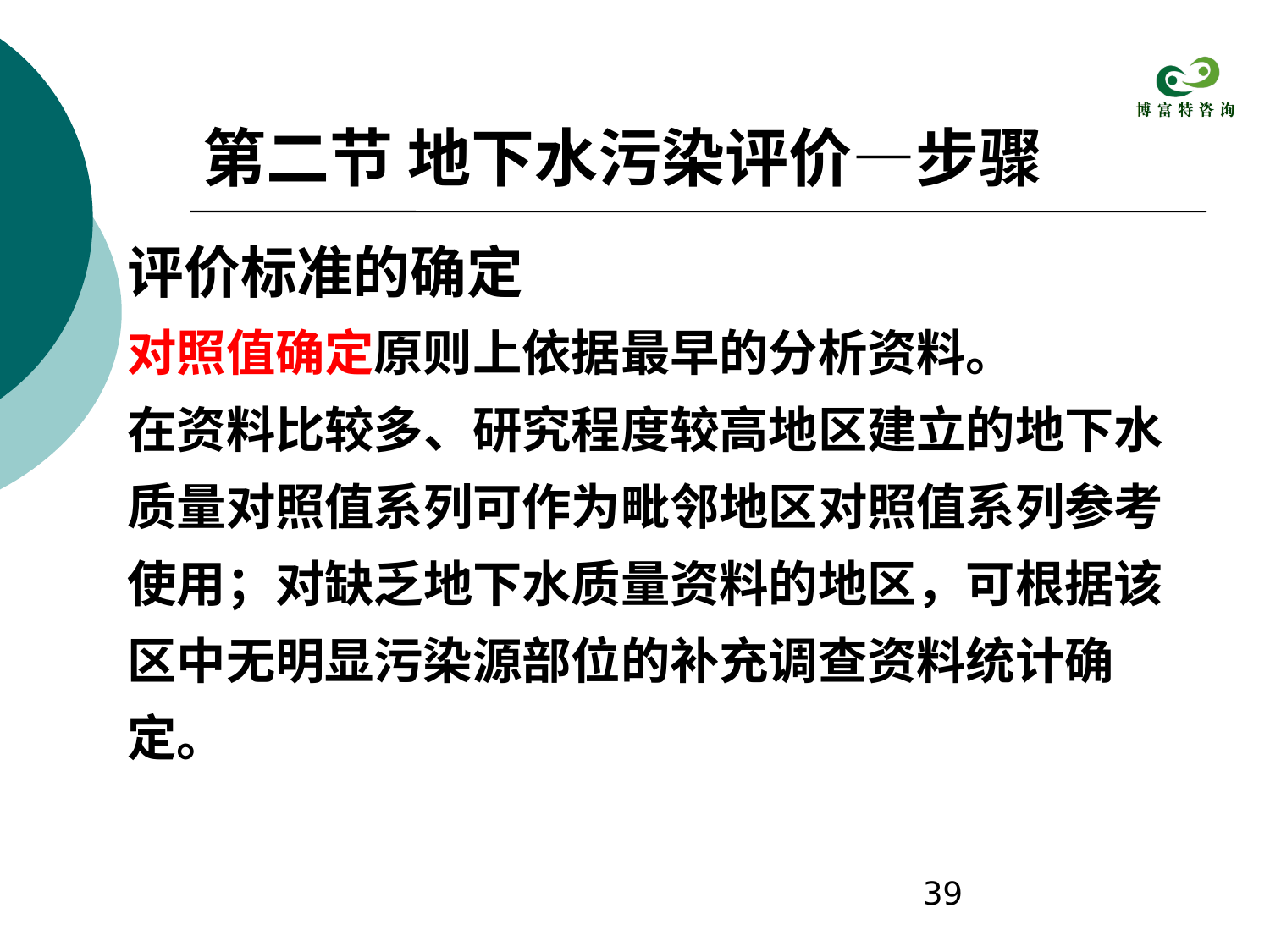

第二节 地下水污染评价—步骤
评价标准的确定
对照值确定原则上依据最早的分析资料。
在资料比较多、研究程度较高地区建立的地下水质量对照值系列可作为毗邻地区对照值系列参考使用；对缺乏地下水质量资料的地区，可根据该区中无明显污染源部位的补充调查资料统计确定。

39